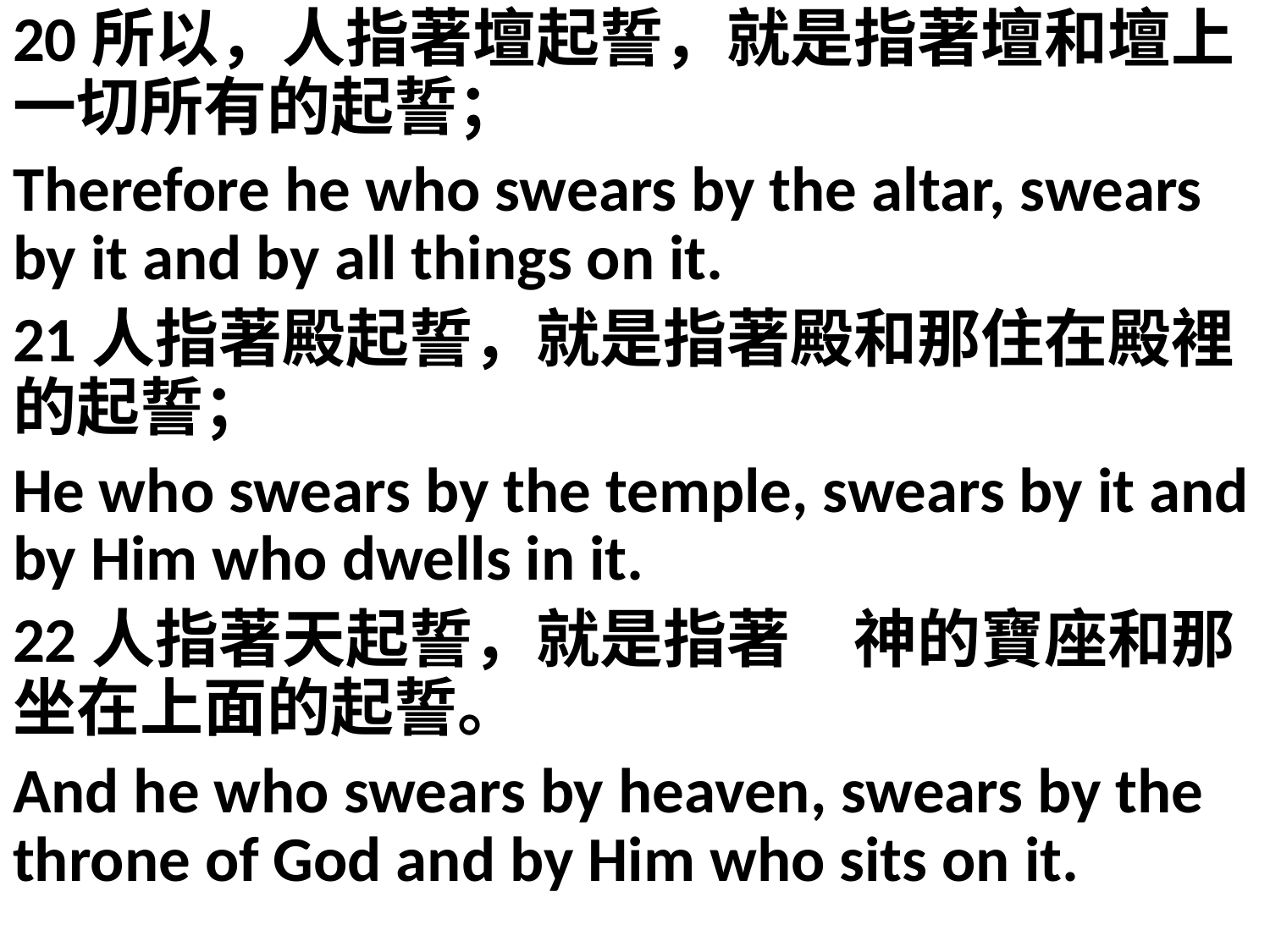

20所以，人指著壇起誓，就是指著壇和壇上一切所有的起誓；
Therefore he who swears by the altar, swears by it and by all things on it.
21人指著殿起誓，就是指著殿和那住在殿裡的起誓；
He who swears by the temple, swears by it and by Him who dwells in it.
22人指著天起誓，就是指著　神的寶座和那坐在上面的起誓。
And he who swears by heaven, swears by the throne of God and by Him who sits on it.